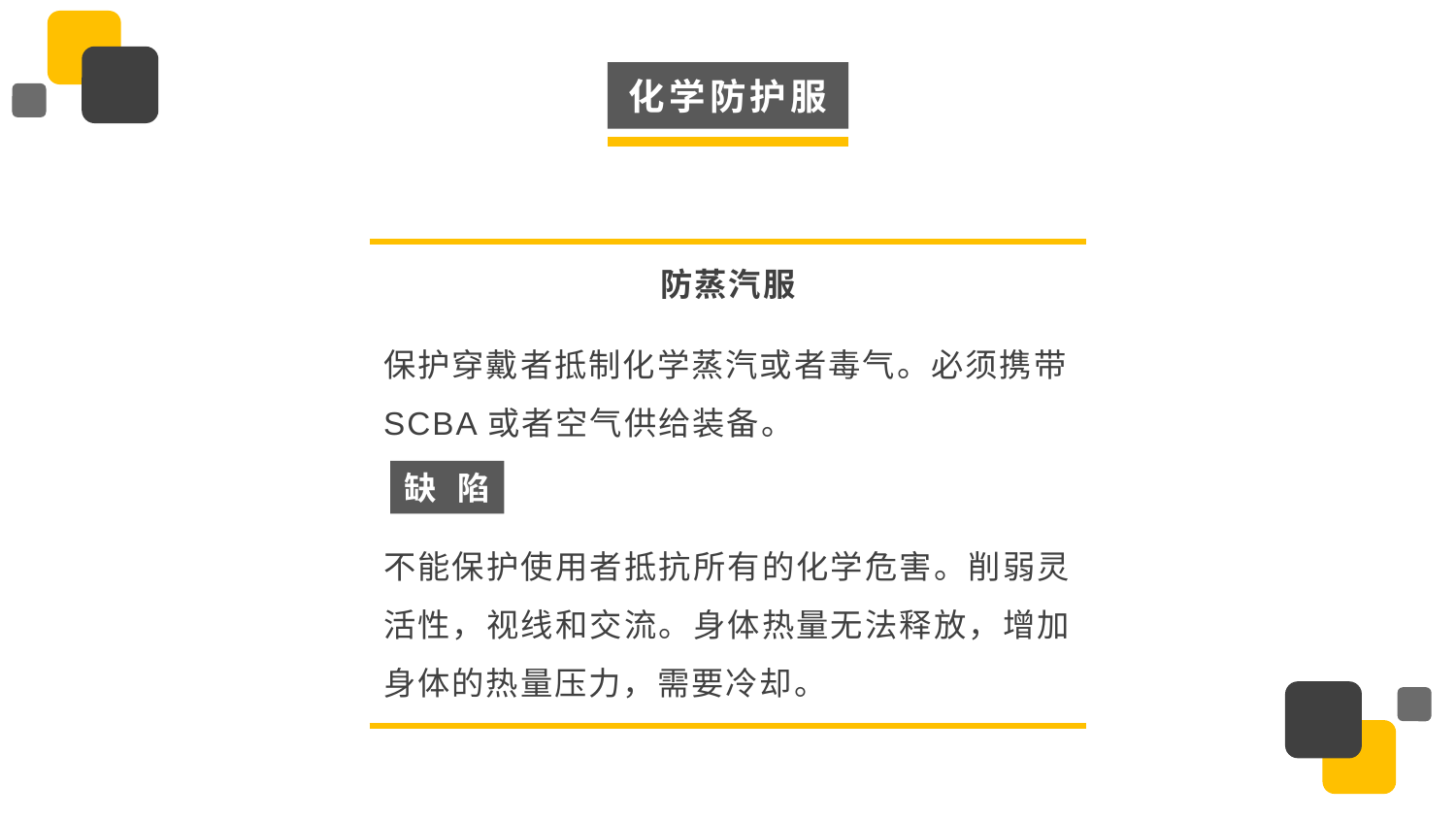

化学防护服
防蒸汽服
保护穿戴者抵制化学蒸汽或者毒气。必须携带SCBA或者空气供给装备。
缺  陷
不能保护使用者抵抗所有的化学危害。削弱灵活性，视线和交流。身体热量无法释放，增加身体的热量压力，需要冷却。